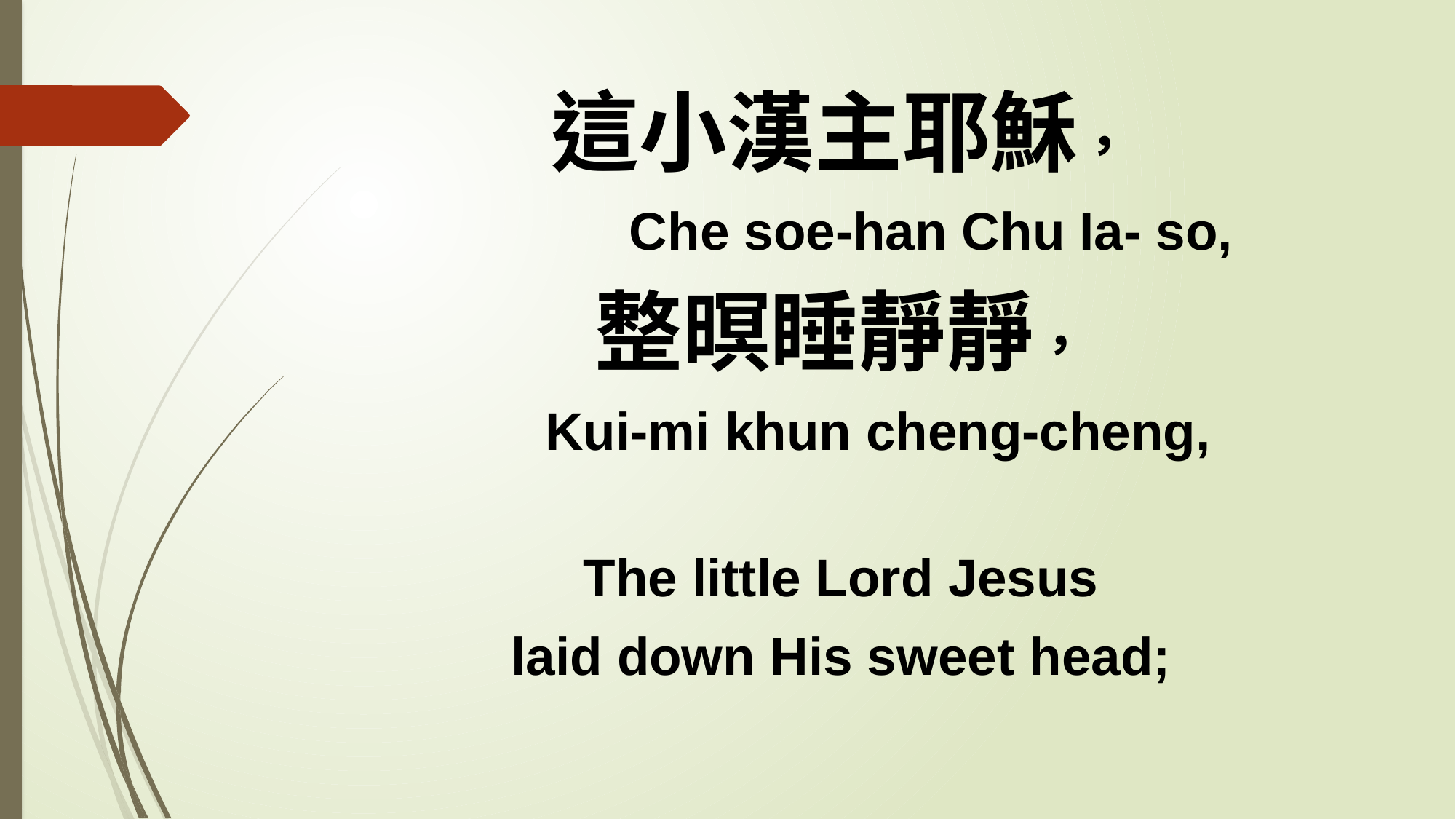

這小漢主耶穌，
                     Che soe-han Chu Ia- so,
整暝睡靜靜，
     Kui-mi khun cheng-cheng,

The little Lord Jesus
laid down His sweet head;